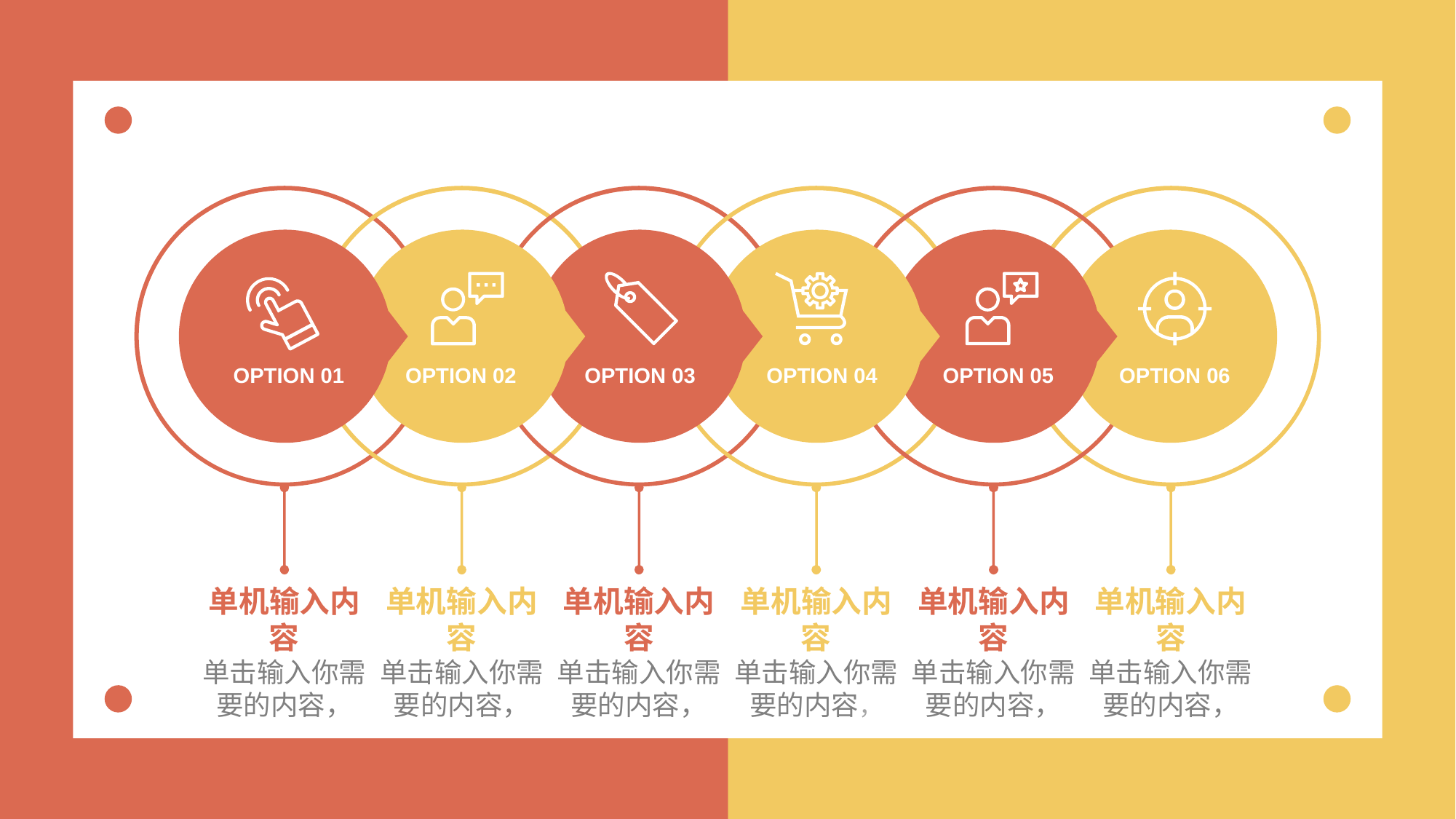

OPTION 01
OPTION 02
OPTION 03
OPTION 04
OPTION 05
OPTION 06

单机输入内容
单击输入你需要的内容，
单机输入内容
单击输入你需要的内容，
单机输入内容
单击输入你需要的内容，
单机输入内容
单击输入你需要的内容，
单机输入内容
单击输入你需要的内容，
单机输入内容
单击输入你需要的内容，